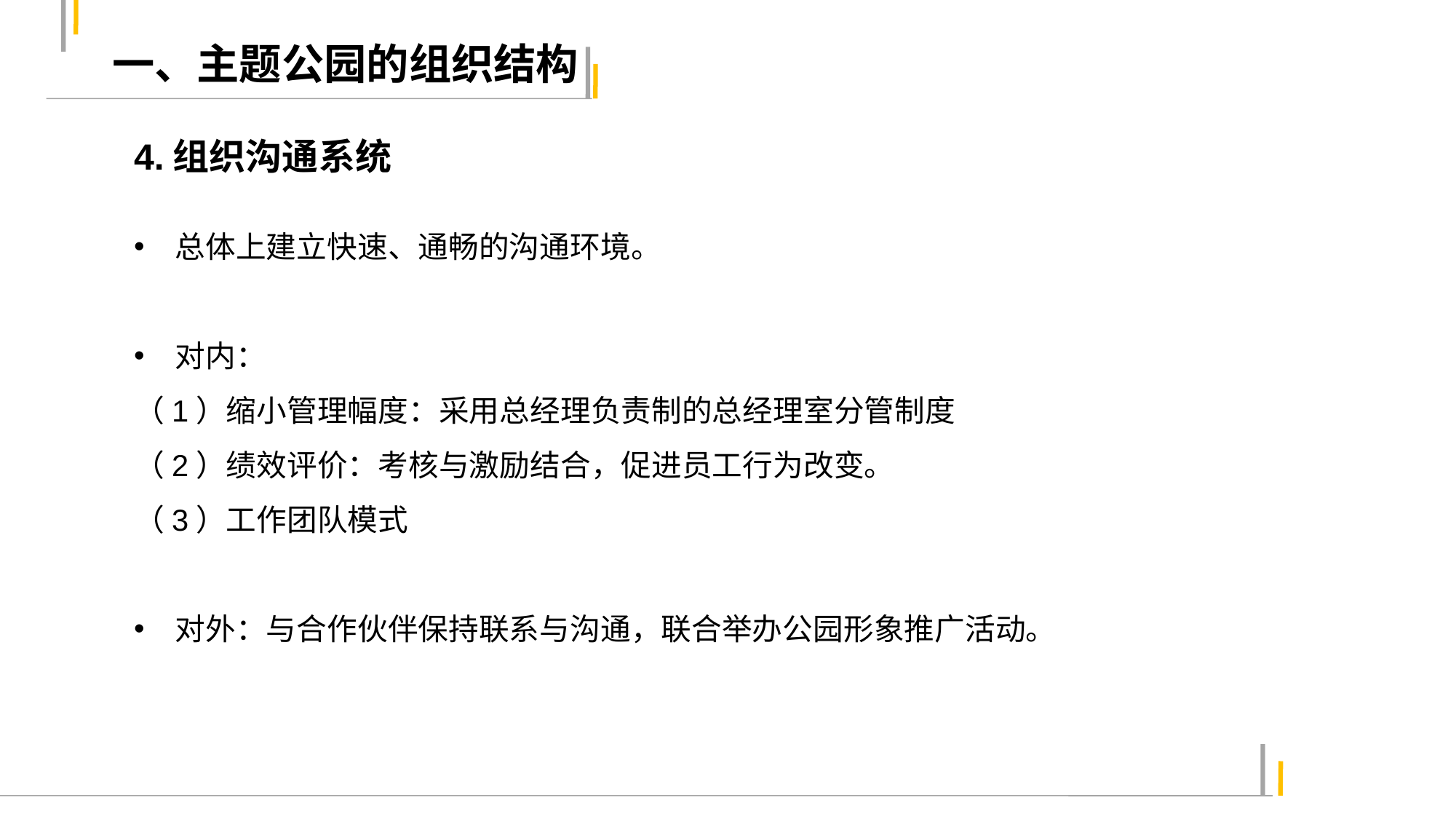

一、主题公园的组织结构

4.组织沟通系统
总体上建立快速、通畅的沟通环境。

对内：
（1）缩小管理幅度：采用总经理负责制的总经理室分管制度
（2）绩效评价：考核与激励结合，促进员工行为改变。
（3）工作团队模式

对外：与合作伙伴保持联系与沟通，联合举办公园形象推广活动。